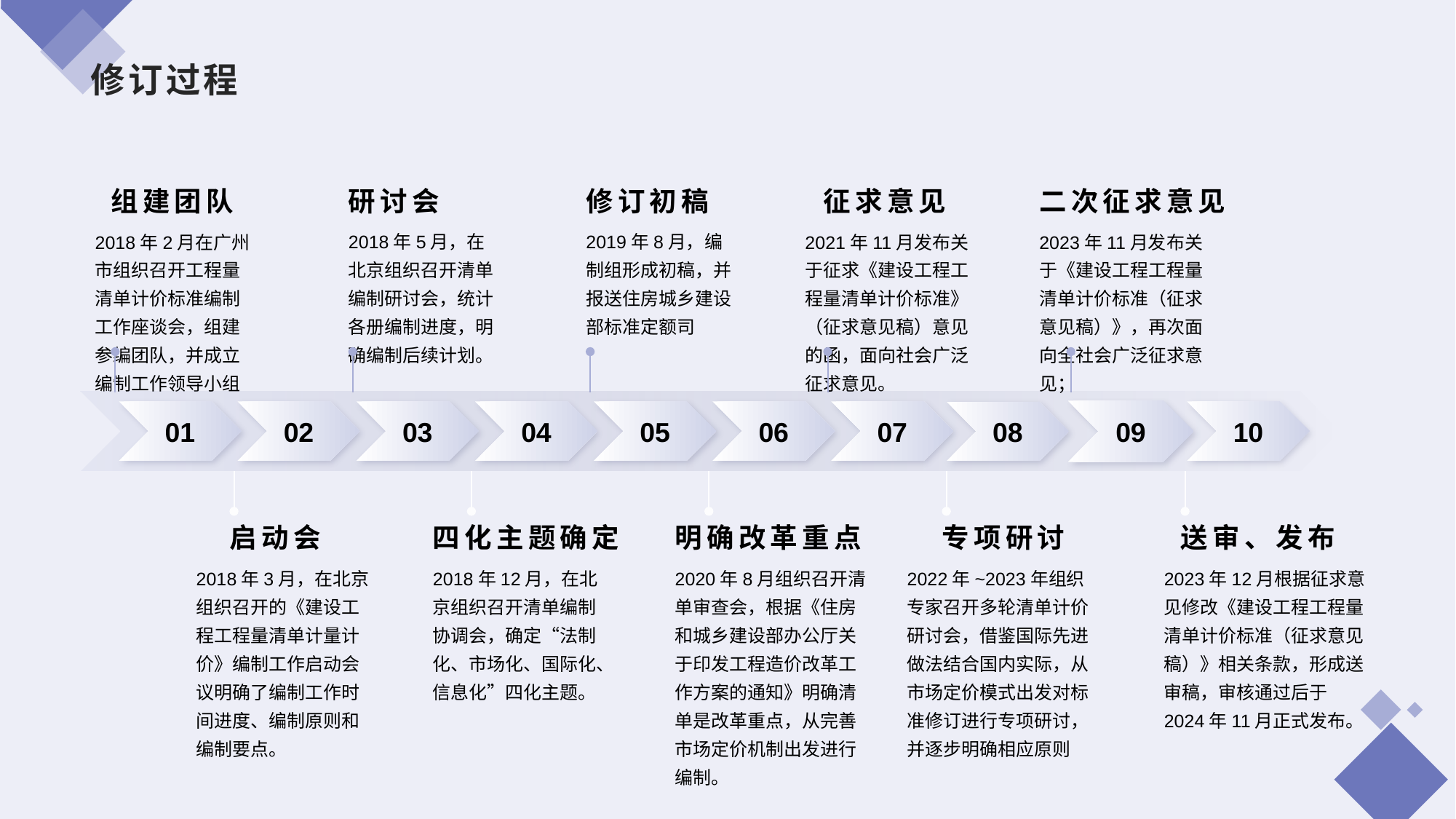

# 修订过程
组建团队
研讨会
修订初稿
征求意见
二次征求意见
2018年2月在广州市组织召开工程量清单计价标准编制工作座谈会，组建参编团队，并成立编制工作领导小组
2018年5月，在北京组织召开清单编制研讨会，统计各册编制进度，明确编制后续计划。

2019年8月，编制组形成初稿，并报送住房城乡建设部标准定额司
2021年11月发布关于征求《建设工程工程量清单计价标准》（征求意见稿）意见的函，面向社会广泛征求意见。
2023年11月发布关于《建设工程工程量清单计价标准（征求意见稿）》，再次面向全社会广泛征求意见；

09
01
02
03
04
05
06
07
10
08
启动会
四化主题确定
明确改革重点
专项研讨
送审、发布
2018年3月，在北京组织召开的《建设工程工程量清单计量计价》编制工作启动会议明确了编制工作时间进度、编制原则和编制要点。

2018年12月，在北京组织召开清单编制协调会，确定“法制化、市场化、国际化、信息化”四化主题。
2020年8月组织召开清单审查会，根据《住房和城乡建设部办公厅关于印发工程造价改革工作方案的通知》明确清单是改革重点，从完善市场定价机制出发进行编制。
2022年~2023年组织专家召开多轮清单计价研讨会，借鉴国际先进做法结合国内实际，从市场定价模式出发对标准修订进行专项研讨，并逐步明确相应原则
2023年12月根据征求意见修改《建设工程工程量清单计价标准（征求意见稿）》相关条款，形成送审稿，审核通过后于2024年11月正式发布。